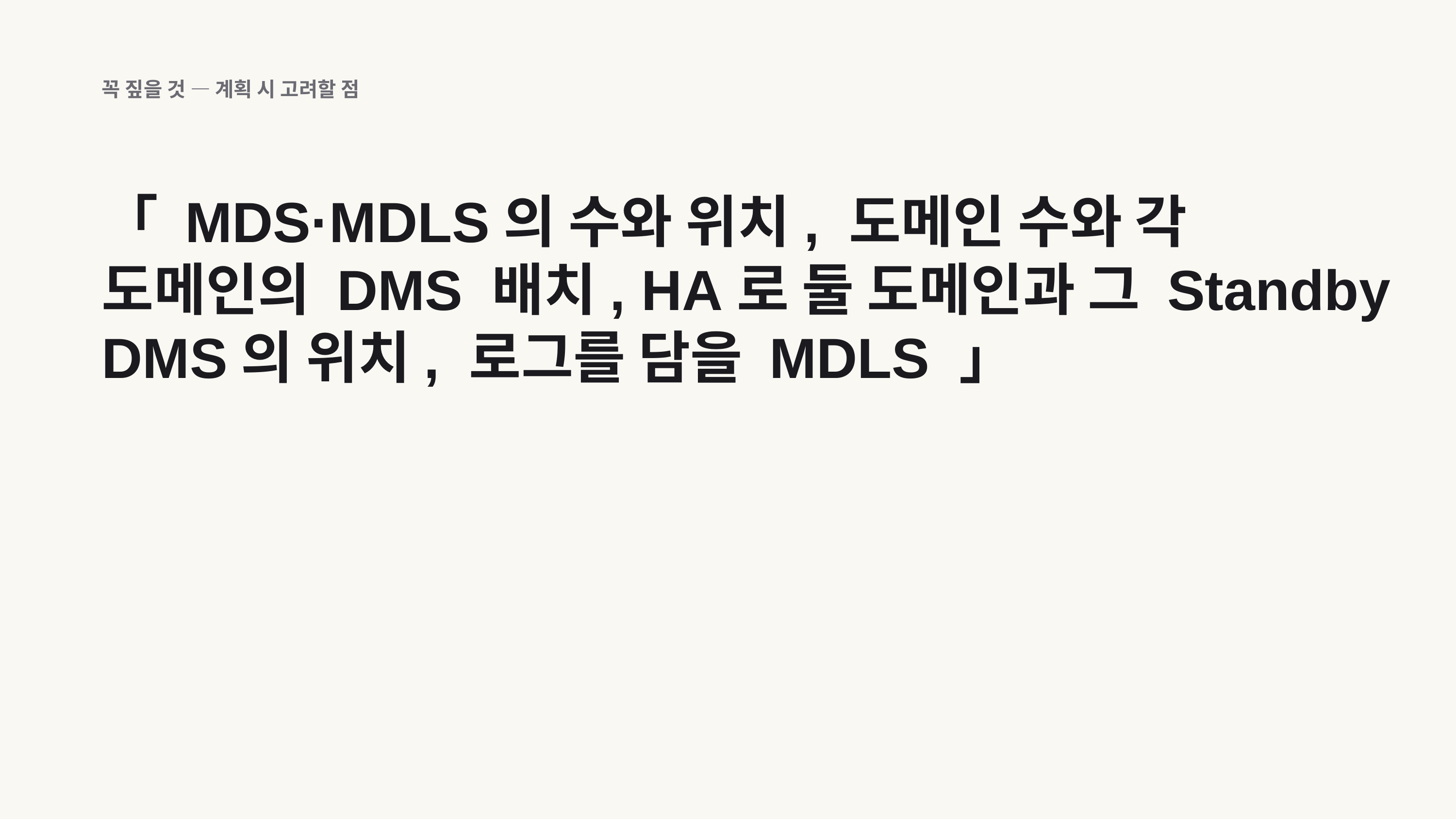

꼭 짚을 것 — 계획 시 고려할 점
「 MDS·MDLS의 수와 위치, 도메인 수와 각 도메인의 DMS 배치, HA로 둘 도메인과 그 Standby DMS의 위치, 로그를 담을 MDLS 」